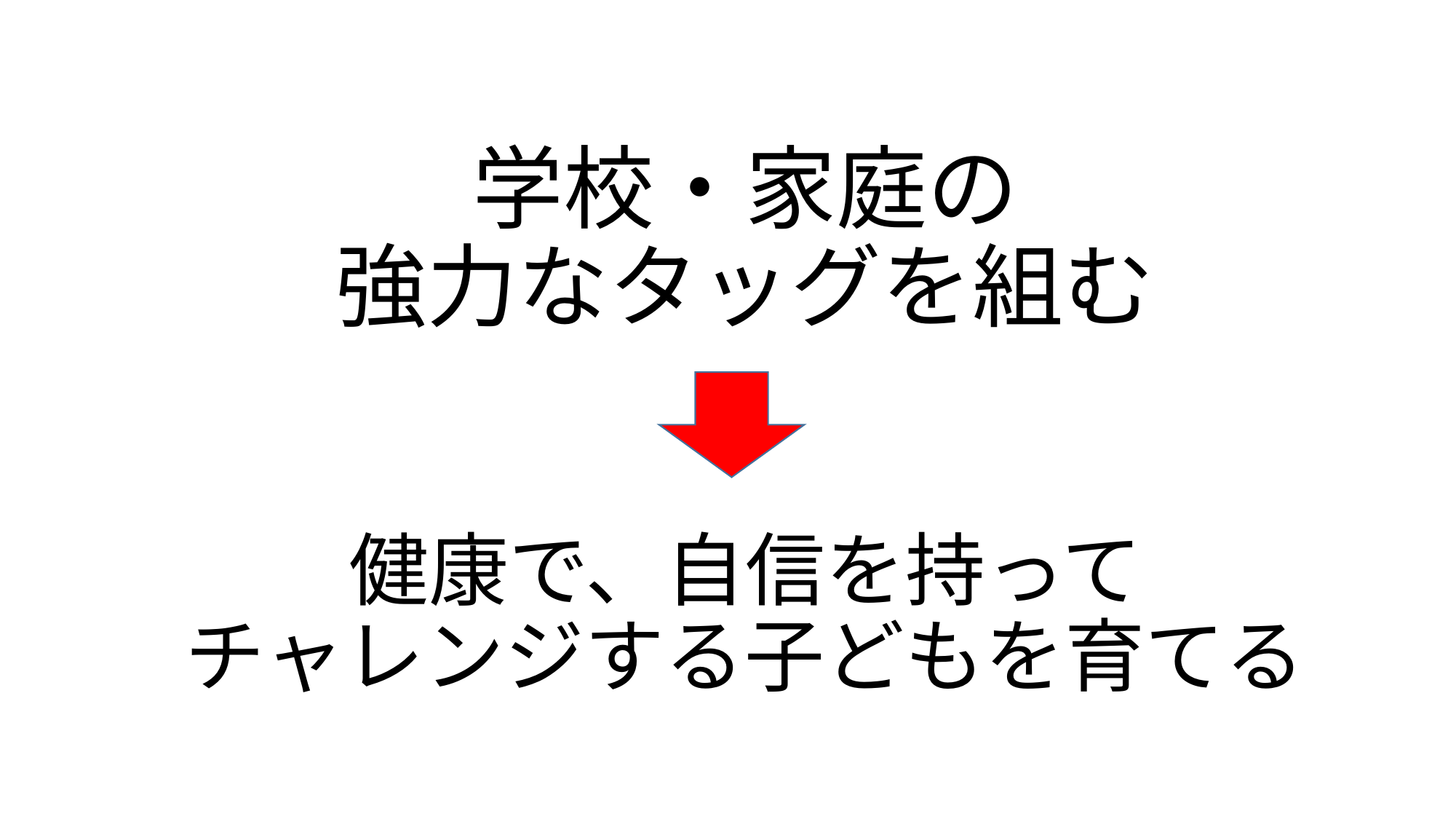

# 学校・家庭の 強力なタッグを組む

健康で、自信を持って
チャレンジする子どもを育てる